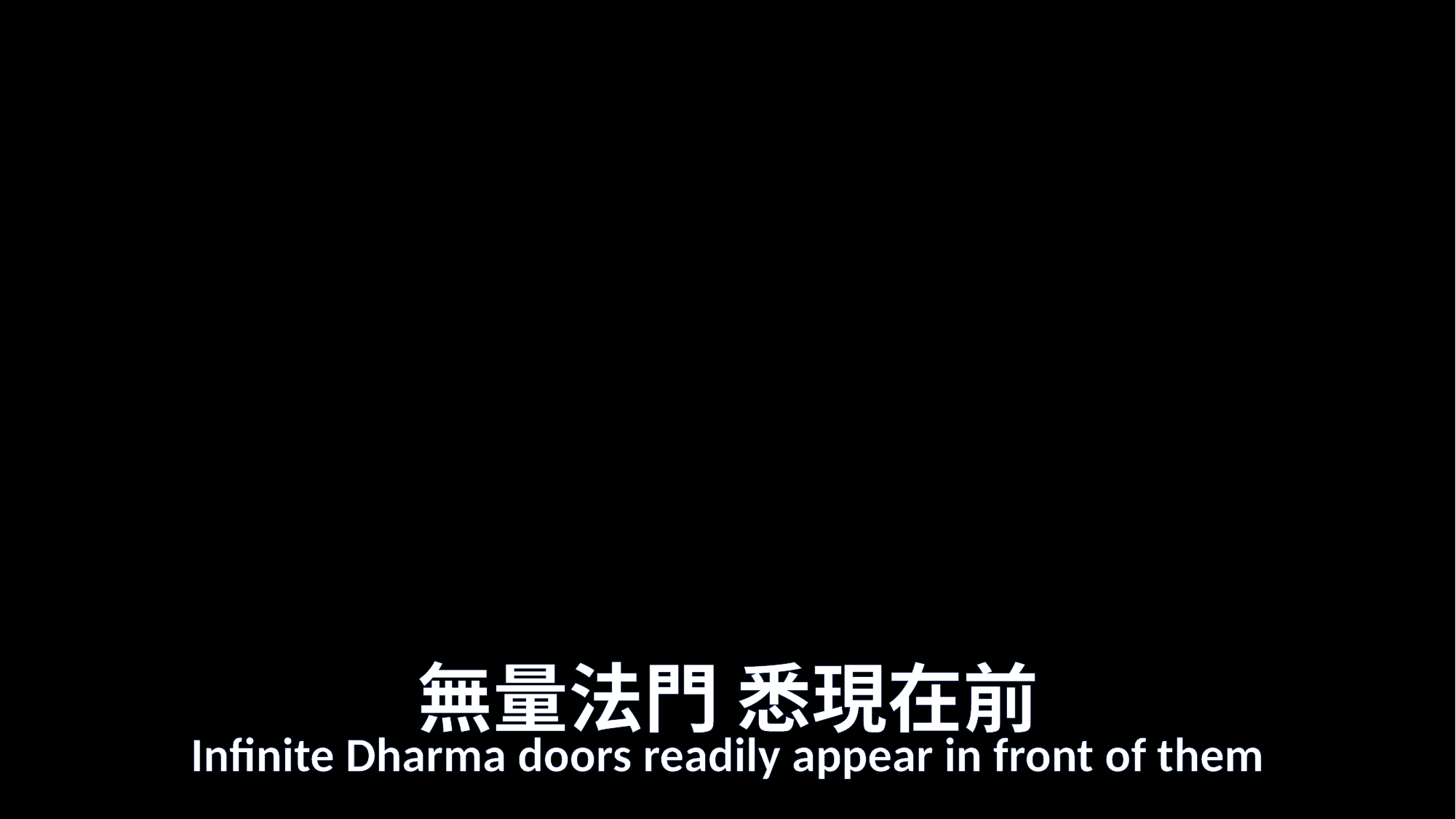

# 無量法門 悉現在前
Infinite Dharma doors readily appear in front of them